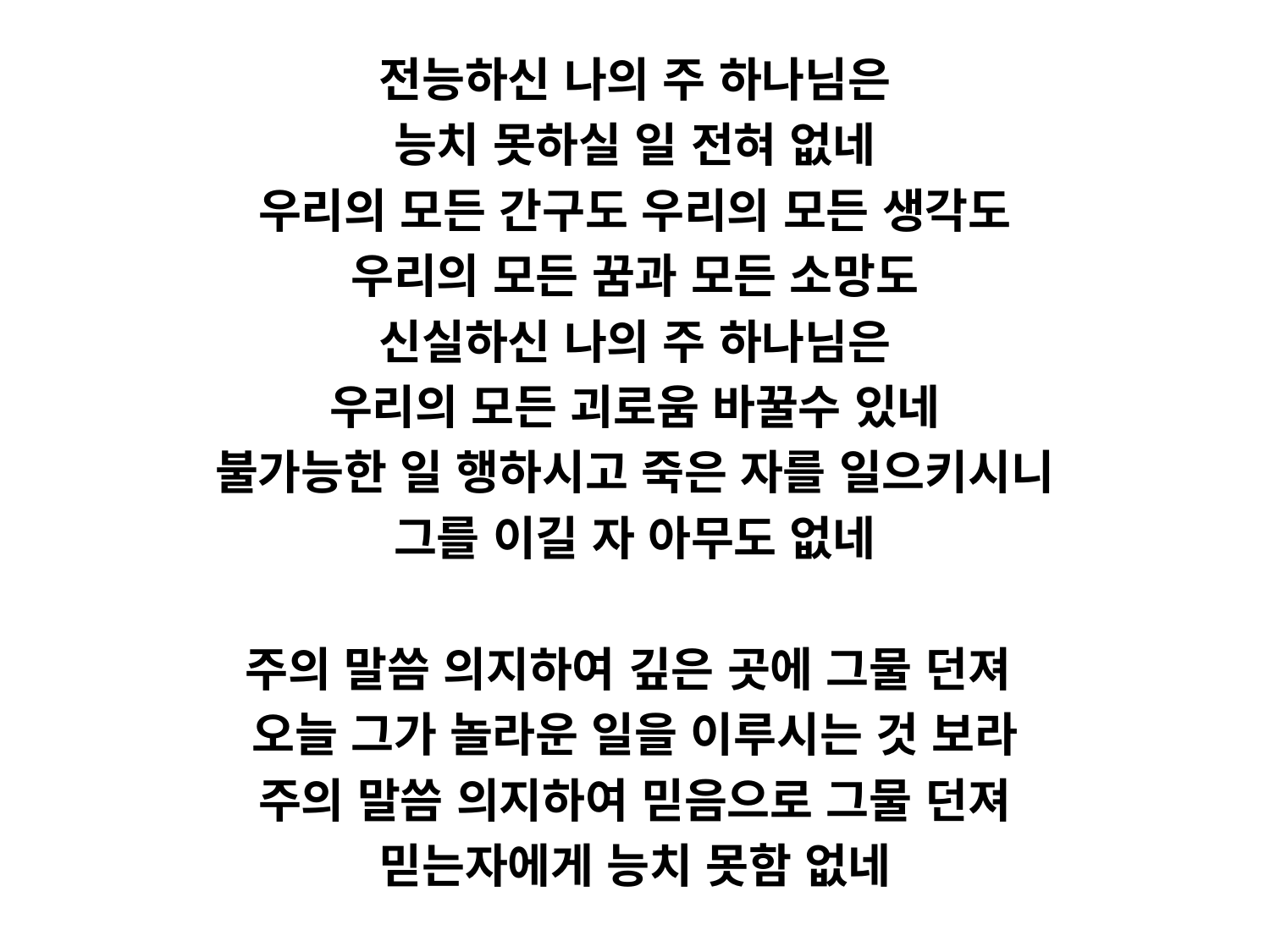

전능하신 나의 주 하나님은
능치 못하실 일 전혀 없네
우리의 모든 간구도 우리의 모든 생각도
우리의 모든 꿈과 모든 소망도
신실하신 나의 주 하나님은
우리의 모든 괴로움 바꿀수 있네
불가능한 일 행하시고 죽은 자를 일으키시니
그를 이길 자 아무도 없네

주의 말씀 의지하여 깊은 곳에 그물 던져
오늘 그가 놀라운 일을 이루시는 것 보라
주의 말씀 의지하여 믿음으로 그물 던져
믿는자에게 능치 못함 없네